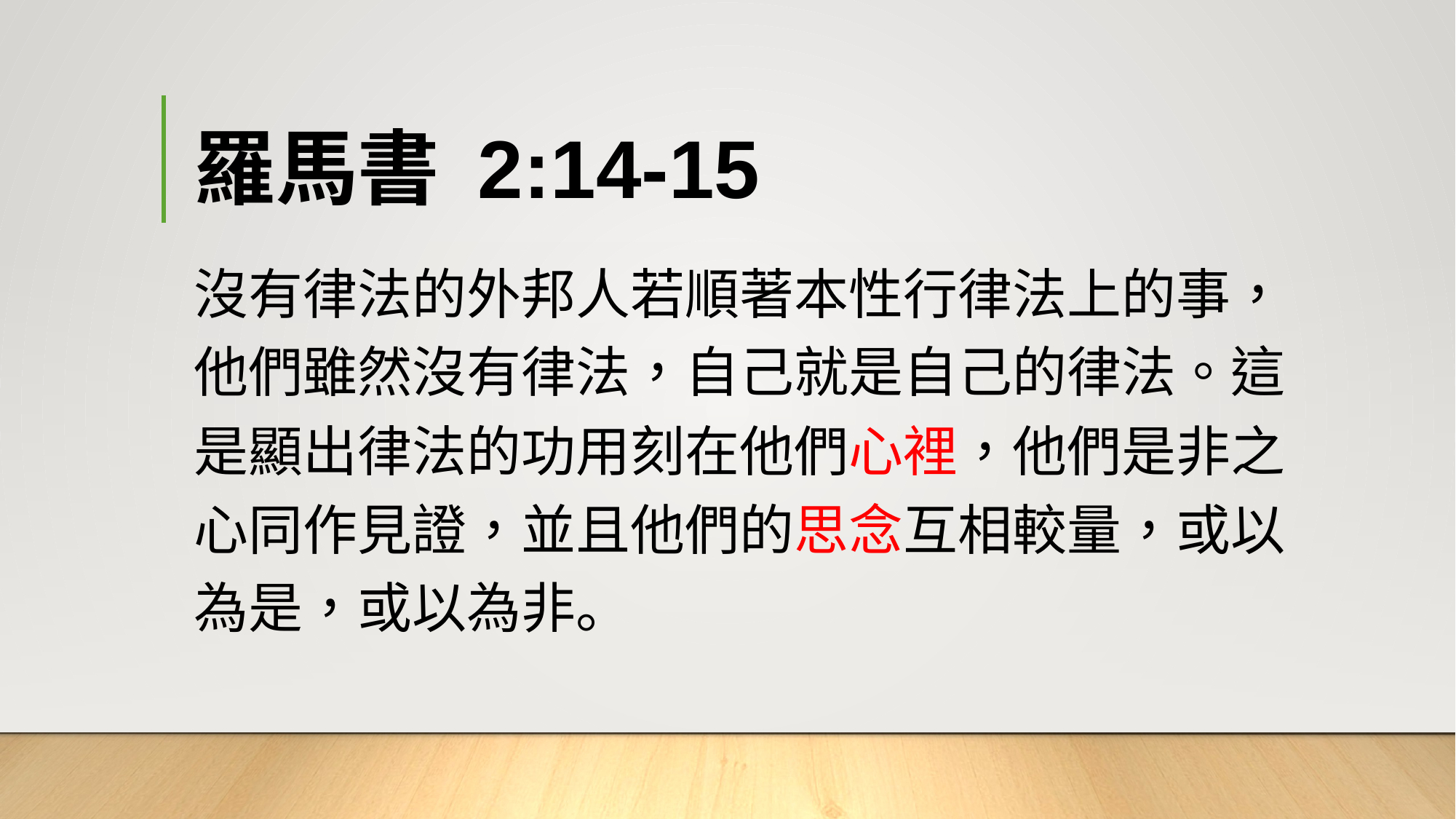

# 羅馬書 2:14-15
沒有律法的外邦人若順著本性行律法上的事，他們雖然沒有律法，自己就是自己的律法。這是顯出律法的功用刻在他們心裡，他們是非之心同作見證，並且他們的思念互相較量，或以為是，或以為非。